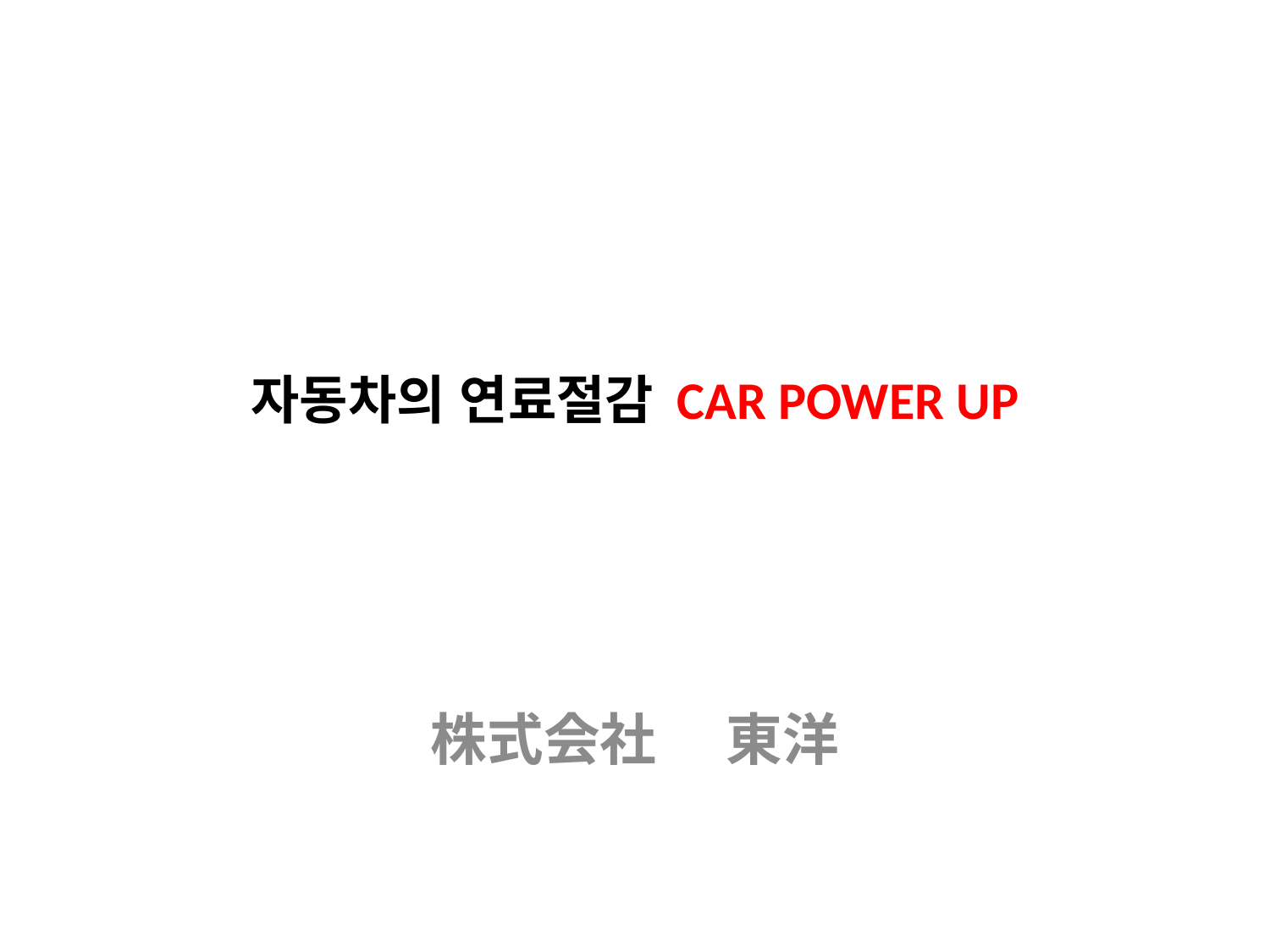

# 자동차의 연료절감 CAR POWER UP

株式会社 　東洋